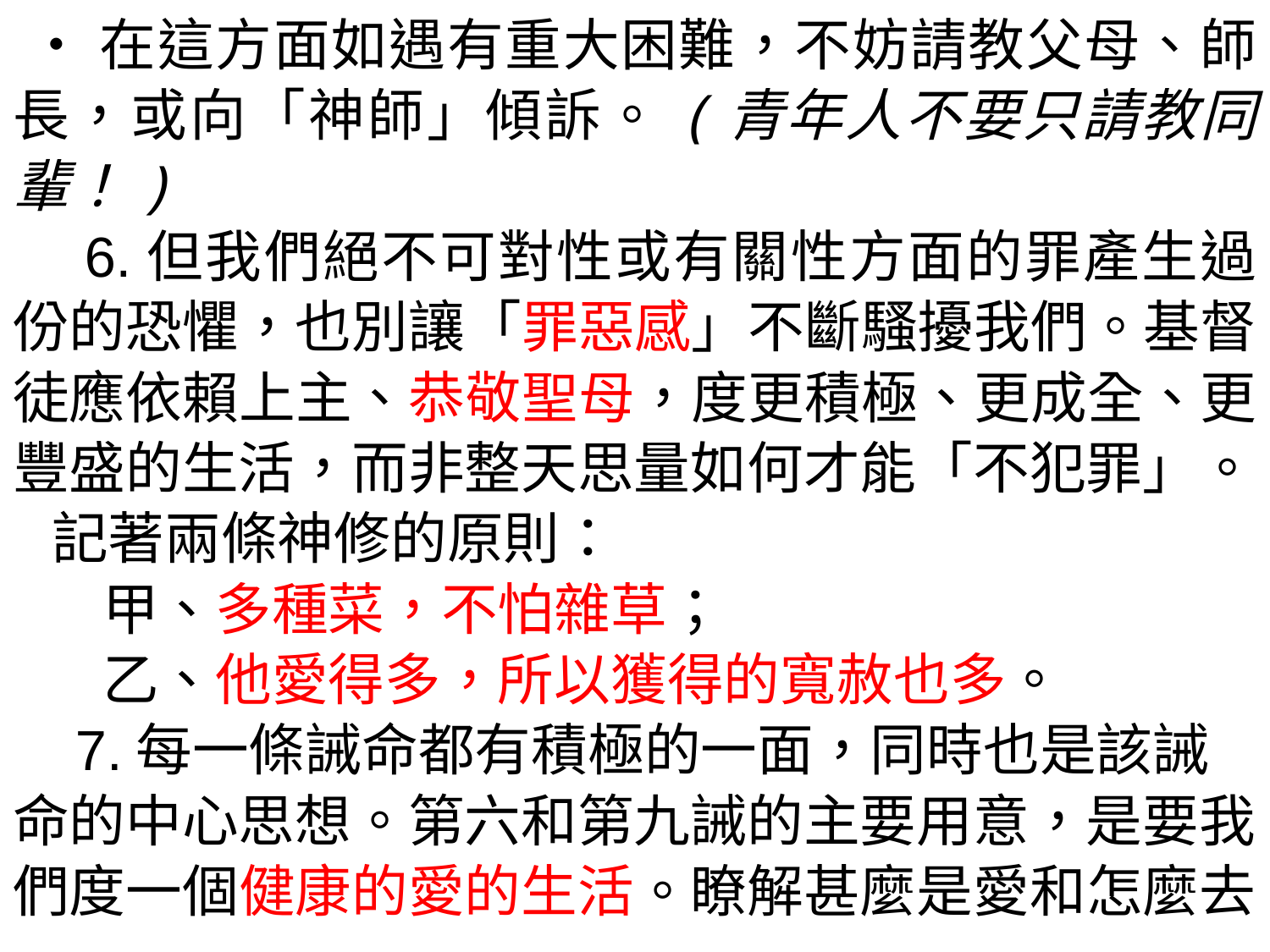

‧在這方面如遇有重大困難，不妨請教父母、師長，或向「神師」傾訴。(青年人不要只請教同輩！)
  6.但我們絕不可對性或有關性方面的罪產生過份的恐懼，也別讓「罪惡感」不斷騷擾我們。基督徒應依賴上主、恭敬聖母，度更積極、更成全、更豐盛的生活，而非整天思量如何才能「不犯罪」。
  記著兩條神修的原則：
      甲、多種菜，不怕雜草；
      乙、他愛得多，所以獲得的寬赦也多。
    7.每一條誡命都有積極的一面，同時也是該誡命的中心思想。第六和第九誡的主要用意，是要我們度一個健康的愛的生活。瞭解甚麼是愛和怎麼去